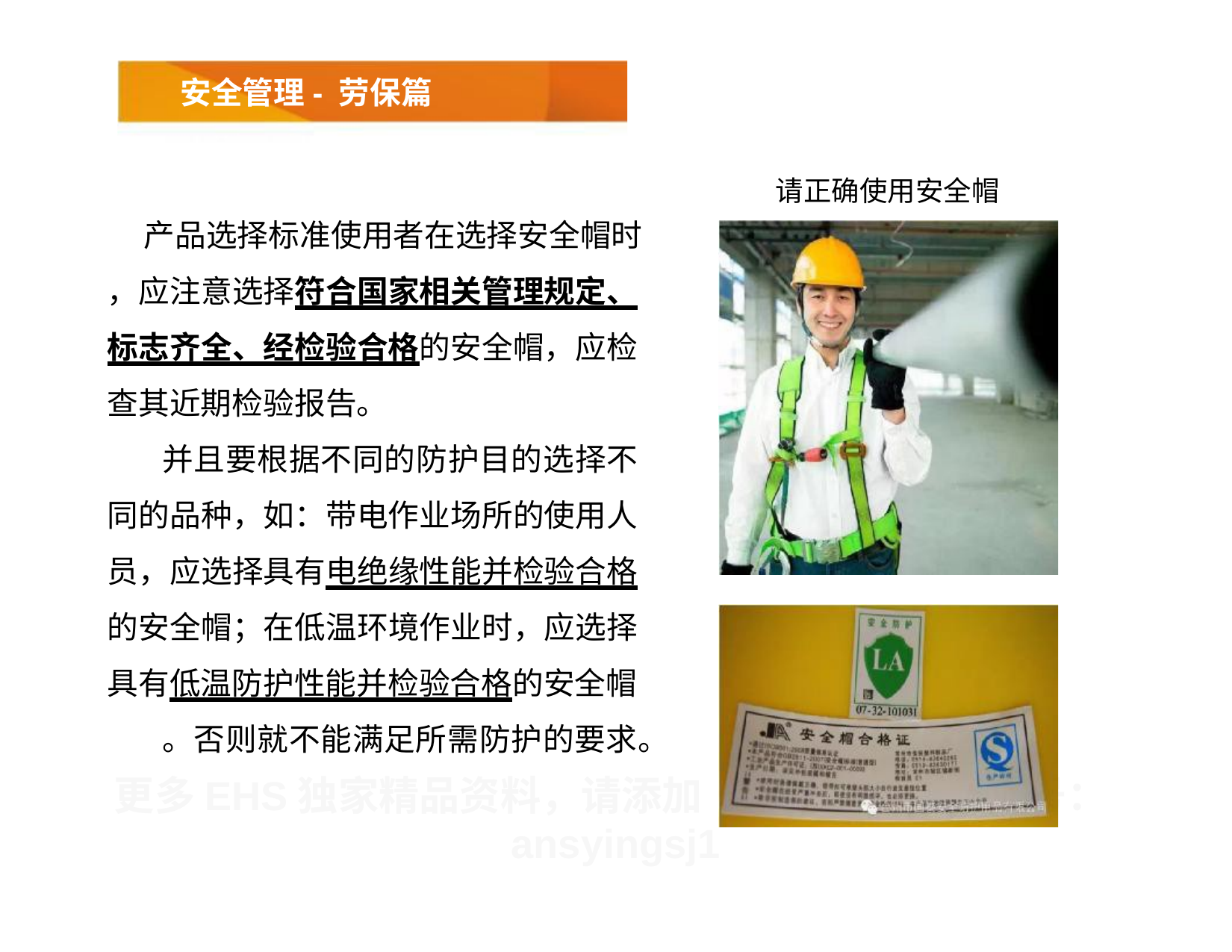

安全管理- 劳保篇
请正确使用安全帽
产品选择标准使用者在选择安全帽时
，应注意选择符合国家相关管理规定、 标志齐全、经检验合格的安全帽，应检 查其近期检验报告。
并且要根据不同的防护目的选择不 同的品种，如：带电作业场所的使用人 员，应选择具有电绝缘性能并检验合格 的安全帽；在低温环境作业时，应选择 具有低温防护性能并检验合格的安全帽
。否则就不能满足所需防护的要求。